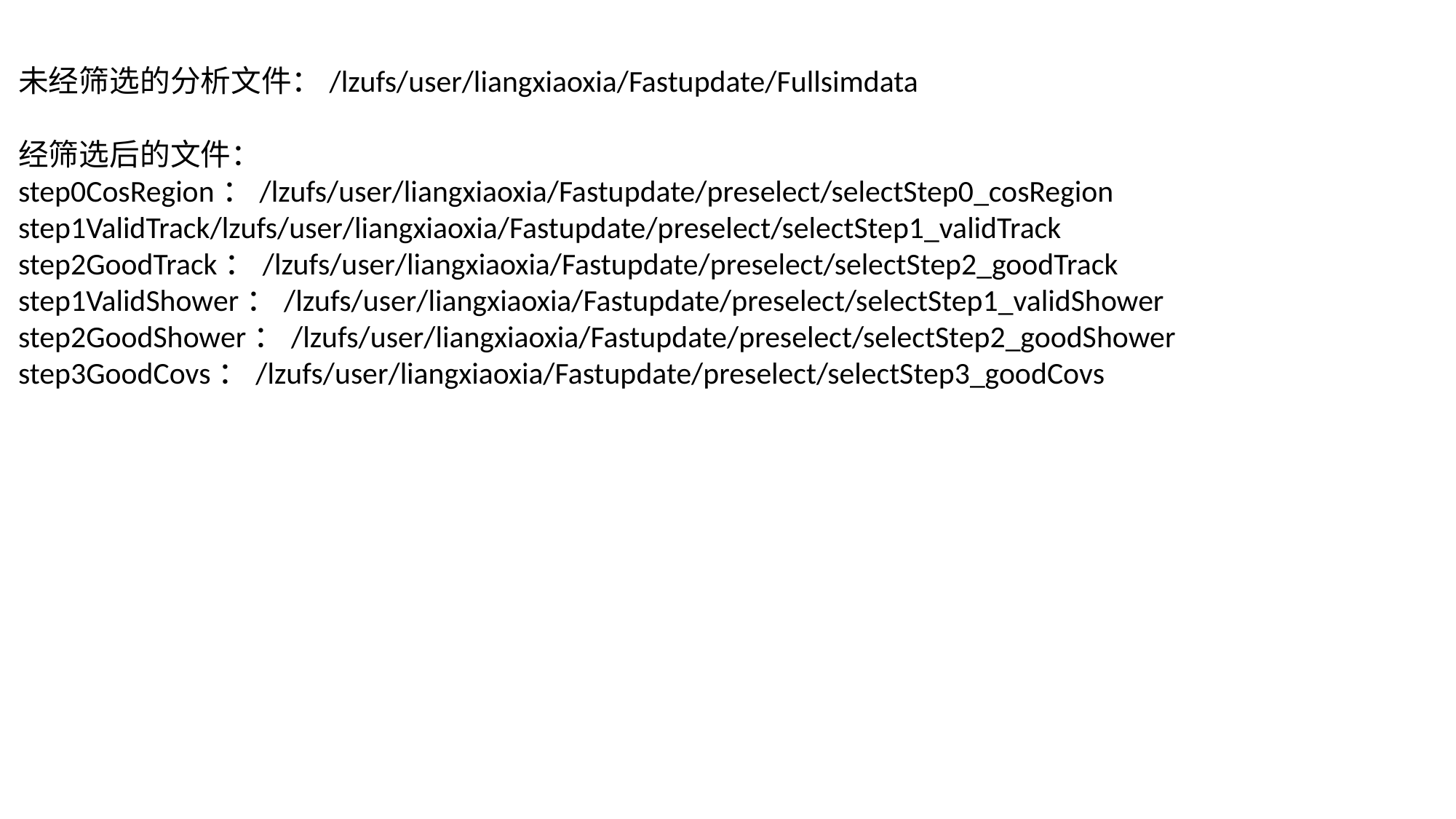

未经筛选的分析文件：/lzufs/user/liangxiaoxia/Fastupdate/Fullsimdata

经筛选后的文件：
step0CosRegion：/lzufs/user/liangxiaoxia/Fastupdate/preselect/selectStep0_cosRegion
step1ValidTrack/lzufs/user/liangxiaoxia/Fastupdate/preselect/selectStep1_validTrack
step2GoodTrack：/lzufs/user/liangxiaoxia/Fastupdate/preselect/selectStep2_goodTrack
step1ValidShower：/lzufs/user/liangxiaoxia/Fastupdate/preselect/selectStep1_validShower
step2GoodShower：/lzufs/user/liangxiaoxia/Fastupdate/preselect/selectStep2_goodShower
step3GoodCovs：/lzufs/user/liangxiaoxia/Fastupdate/preselect/selectStep3_goodCovs